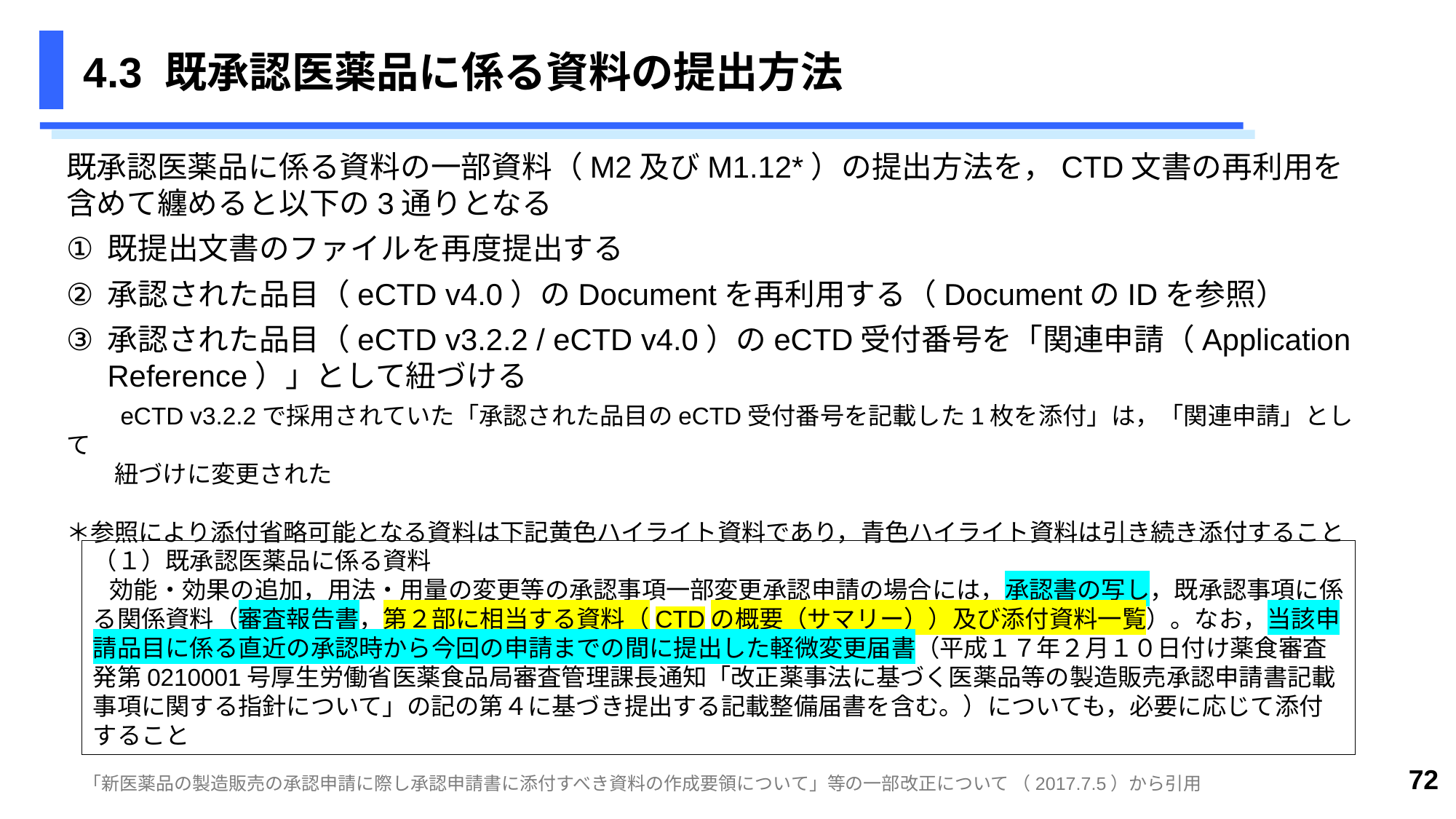

# 4.3 既承認医薬品に係る資料の提出方法
既承認医薬品に係る資料の一部資料（M2及びM1.12*）の提出方法を，CTD文書の再利用を含めて纏めると以下の3通りとなる
既提出文書のファイルを再度提出する
承認された品目（eCTD v4.0）のDocumentを再利用する（DocumentのIDを参照）
承認された品目（eCTD v3.2.2 / eCTD v4.0）のeCTD受付番号を「関連申請（Application Reference）」として紐づける
　　eCTD v3.2.2で採用されていた「承認された品目のeCTD受付番号を記載した1枚を添付」は，「関連申請」として
　　紐づけに変更された

＊参照により添付省略可能となる資料は下記黄色ハイライト資料であり，青色ハイライト資料は引き続き添付すること
（１）既承認医薬品に係る資料
  効能・効果の追加，用法・用量の変更等の承認事項一部変更承認申請の場合には，承認書の写し，既承認事項に係る関係資料（審査報告書，第２部に相当する資料（CTDの概要（サマリー））及び添付資料一覧）。なお，当該申請品目に係る直近の承認時から今回の申請までの間に提出した軽微変更届書（平成１７年２月１０日付け薬食審査発第0210001号厚生労働省医薬食品局審査管理課長通知「改正薬事法に基づく医薬品等の製造販売承認申請書記載事項に関する指針について」の記の第４に基づき提出する記載整備届書を含む。）についても，必要に応じて添付すること
72
「新医薬品の製造販売の承認申請に際し承認申請書に添付すべき資料の作成要領について」等の一部改正について （2017.7.5）から引用